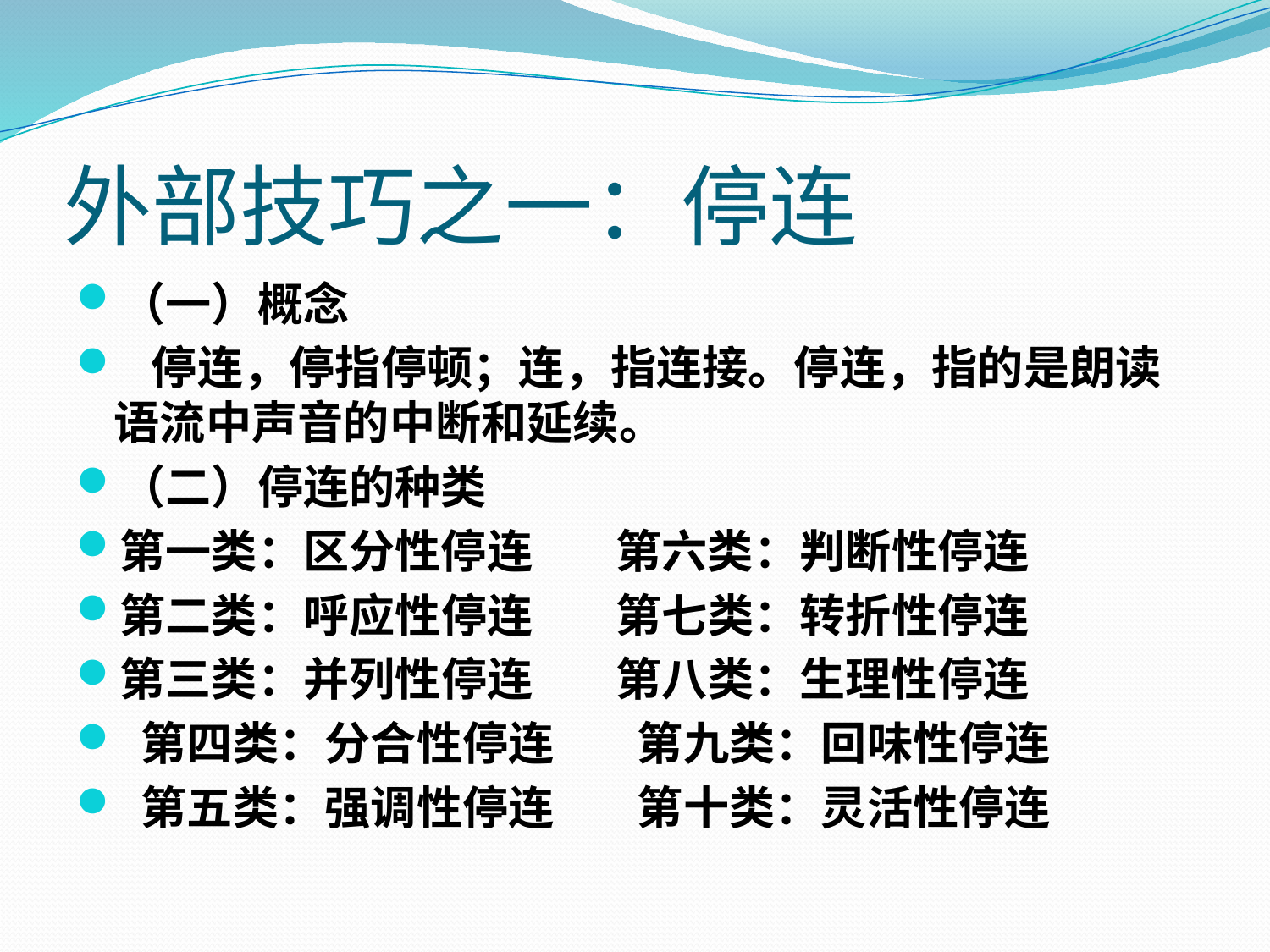

# 外部技巧之一：停连
（一）概念
  停连，停指停顿；连，指连接。停连，指的是朗读语流中声音的中断和延续。
（二）停连的种类
第一类：区分性停连        第六类：判断性停连
第二类：呼应性停连        第七类：转折性停连
第三类：并列性停连        第八类：生理性停连
 第四类：分合性停连        第九类：回味性停连
 第五类：强调性停连        第十类：灵活性停连